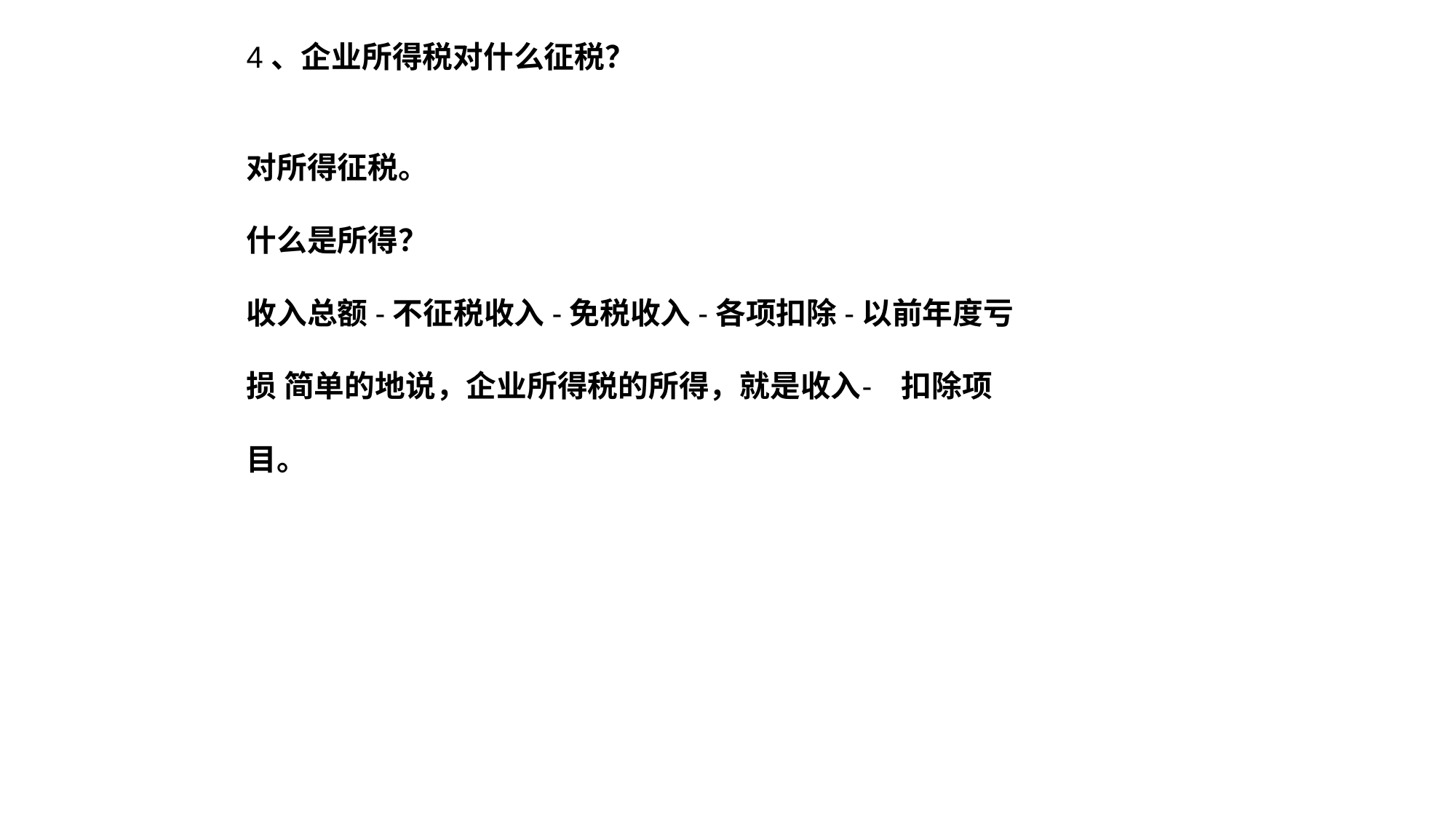

4、企业所得税对什么征税？

对所得征税。 什么是所得？
收入总额-不征税收入-免税收入-各项扣除-以前年度亏损 简单的地说，企业所得税的所得，就是收入	-	扣除项目。